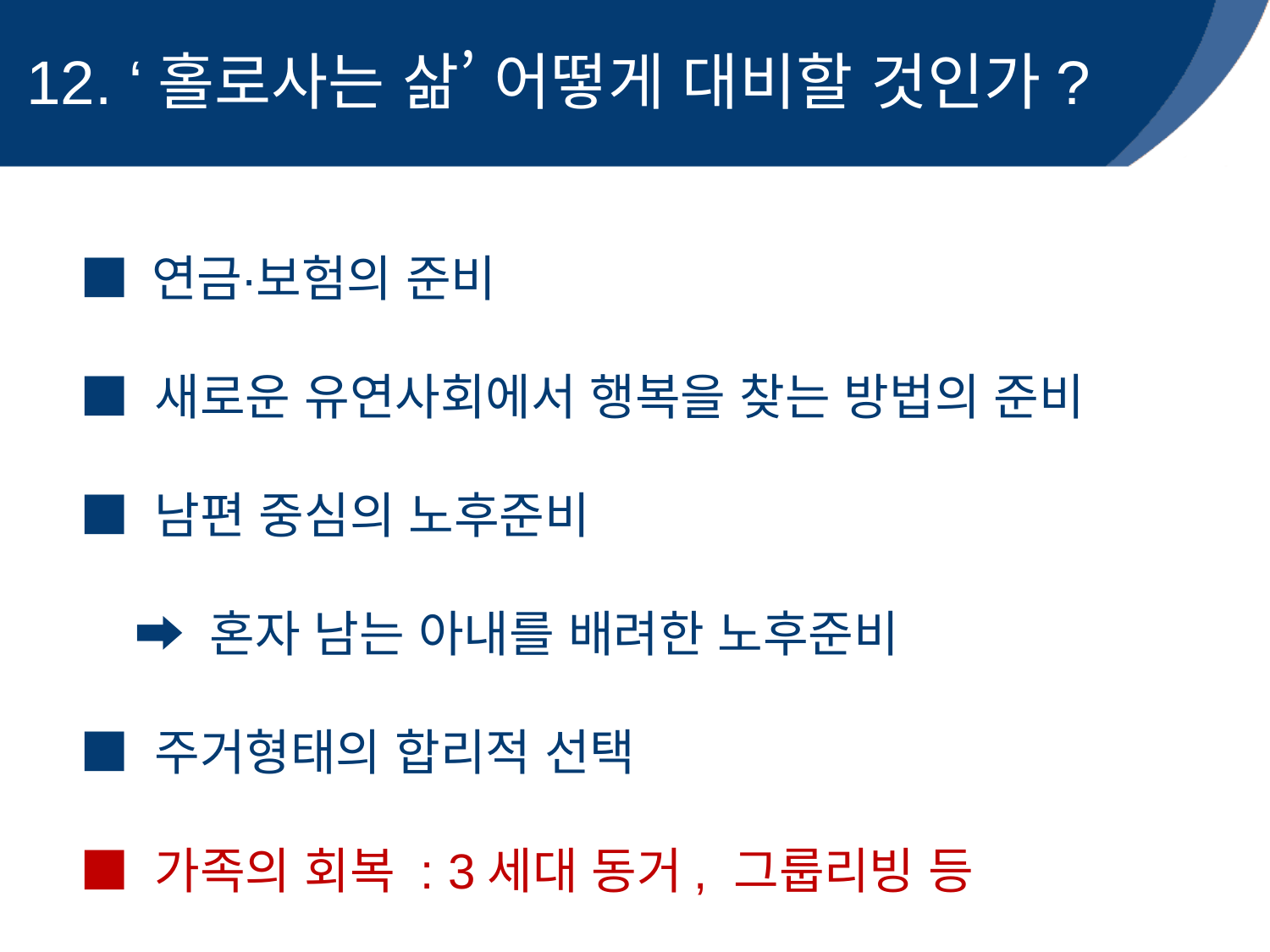

# 12. ‘홀로사는 삶’ 어떻게 대비할 것인가?
■ 연금∙보험의 준비
■ 새로운 유연사회에서 행복을 찾는 방법의 준비
■ 남편 중심의 노후준비
    ➡ 혼자 남는 아내를 배려한 노후준비
■ 주거형태의 합리적 선택
■ 가족의 회복 : 3세대 동거, 그룹리빙 등